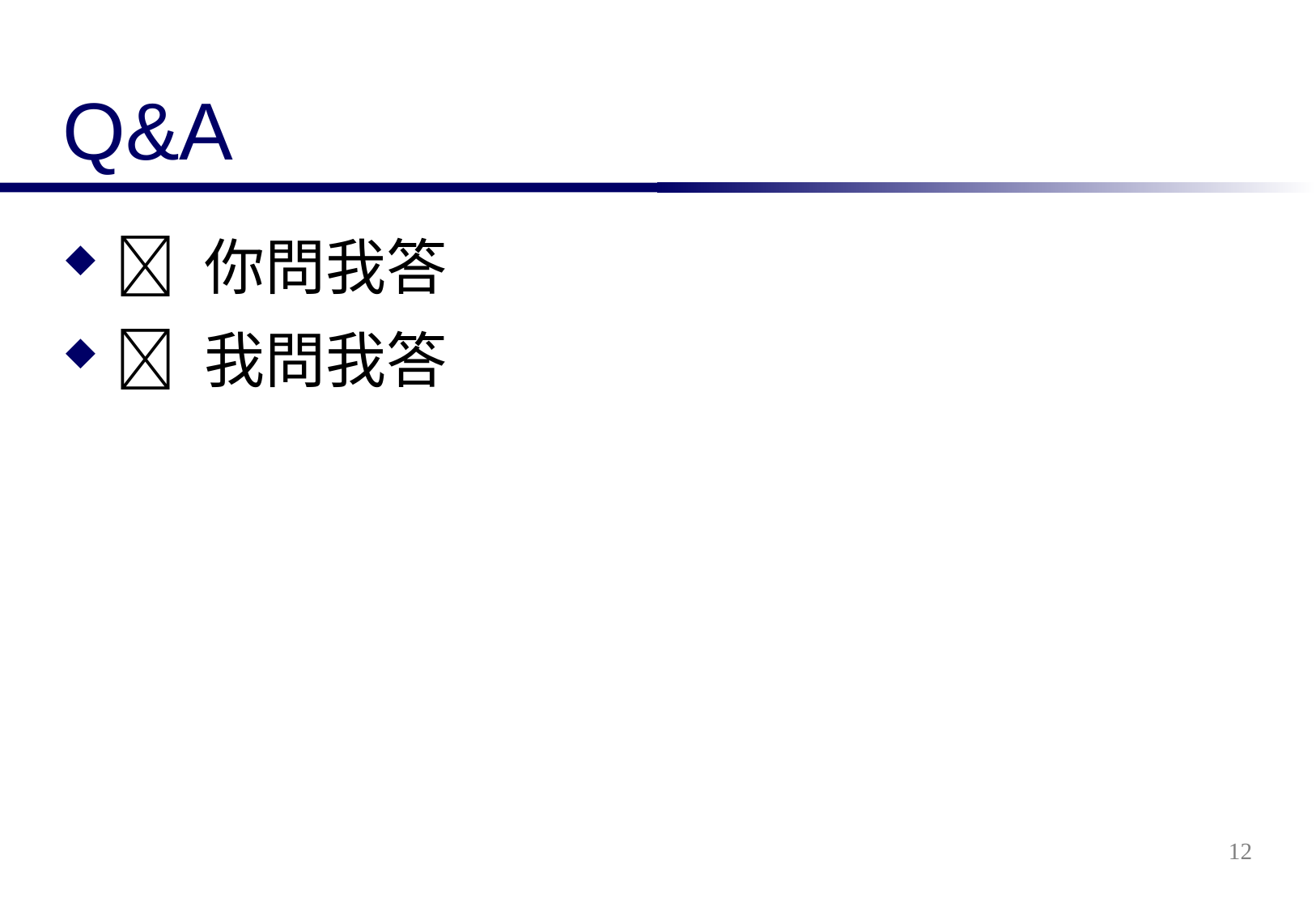

# Q&A
≠ 你問我答
≠ 我問我答
12